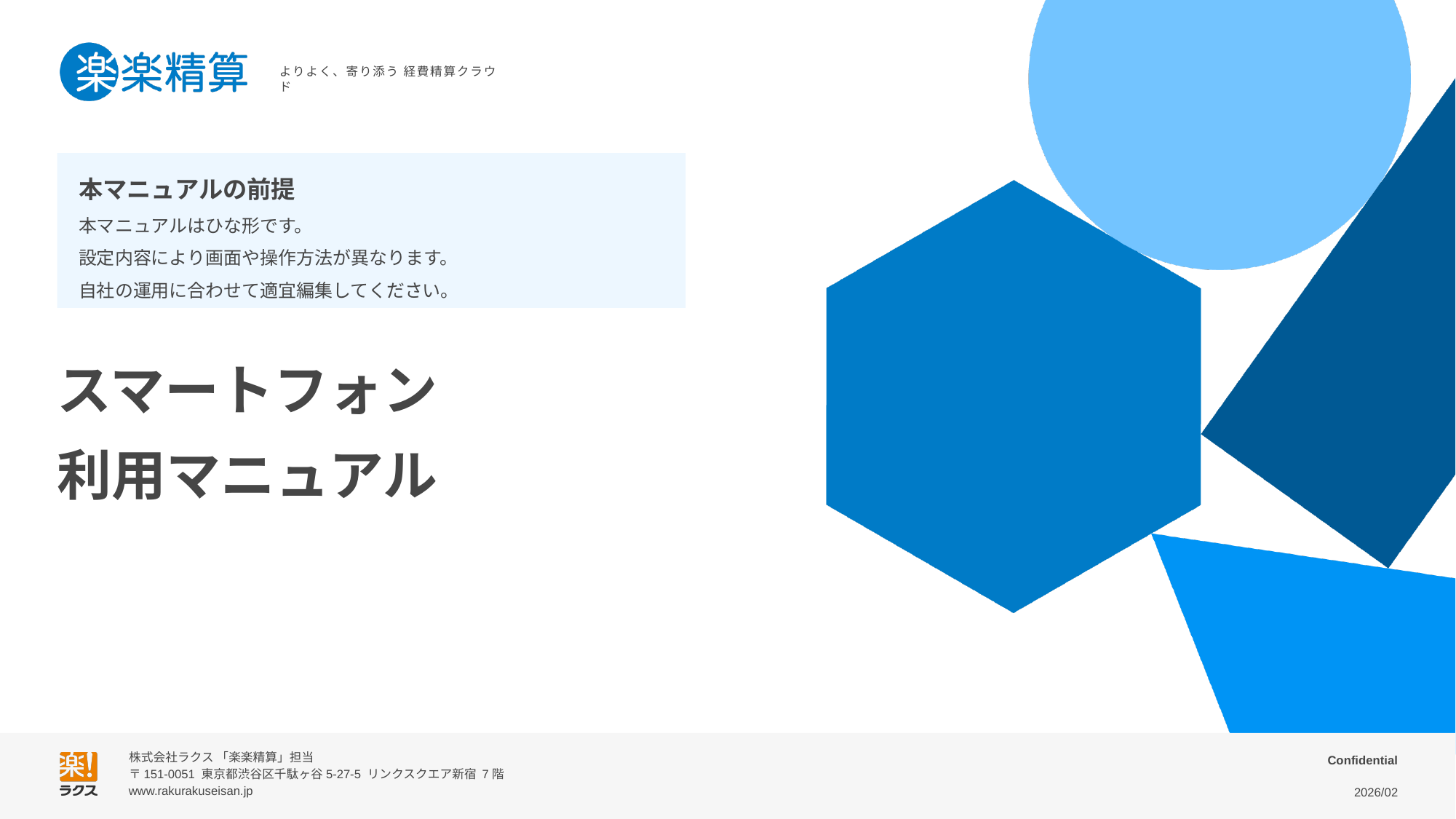

本マニュアルの前提
本マニュアルはひな形です。
設定内容により画面や操作方法が異なります。
自社の運用に合わせて適宜編集してください。
# スマートフォン 利用マニュアル
2026/02